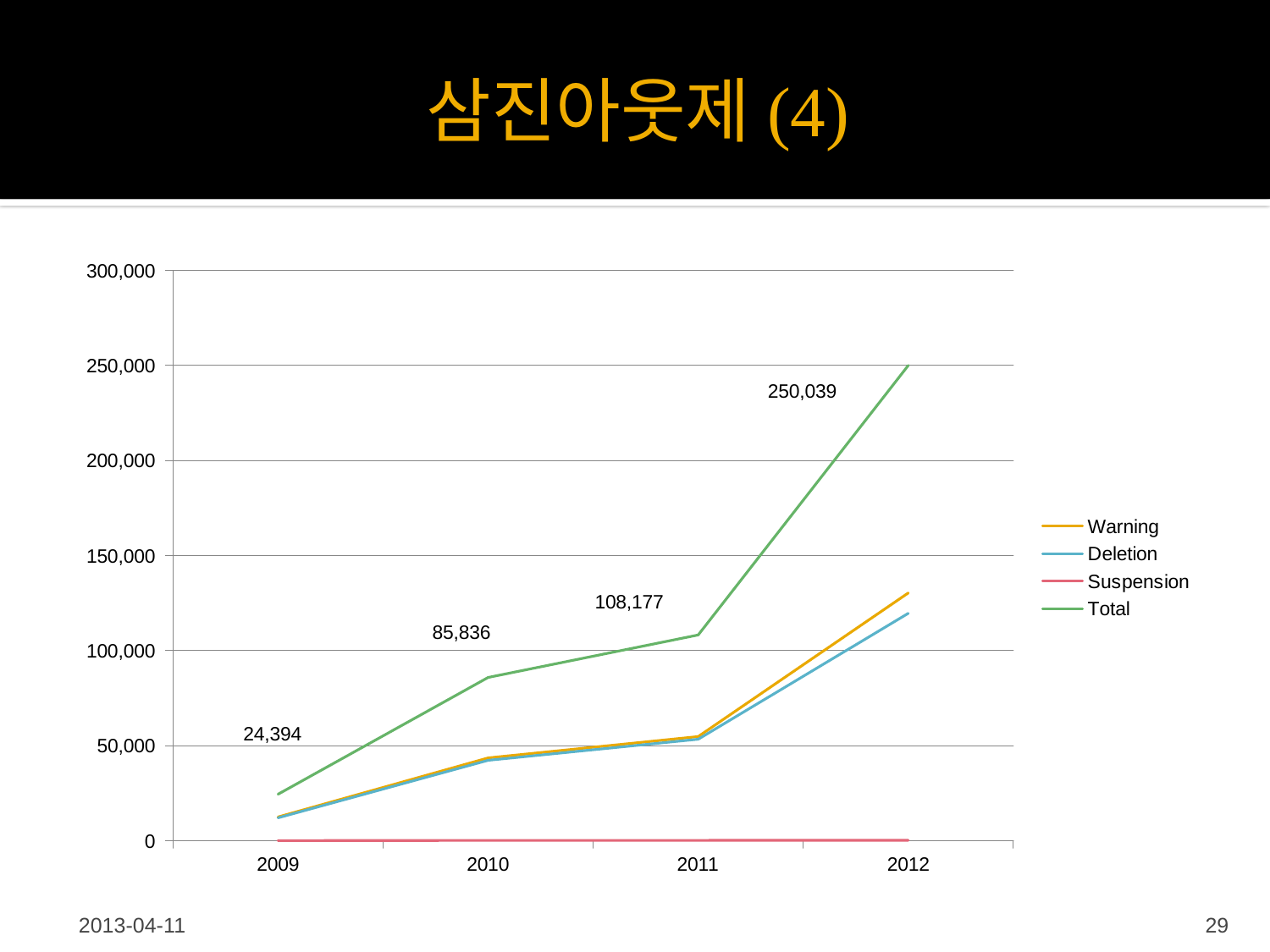

# 삼진아웃제(4)

### Chart

| Category | Warning | Deletion | Suspension | Total |
|---|---|---|---|---|
| 2009 | 12420.0 | 11974.0 | 0.0 | 24394.0 |
| 2010 | 43490.0 | 42244.0 | 102.0 | 85836.0 |
| 2011 | 54724.0 | 53322.0 | 131.0 | 108177.0 |
| 2012 | 130304.0 | 119560.0 | 175.0 | 250039.0 |
2013-04-11
29